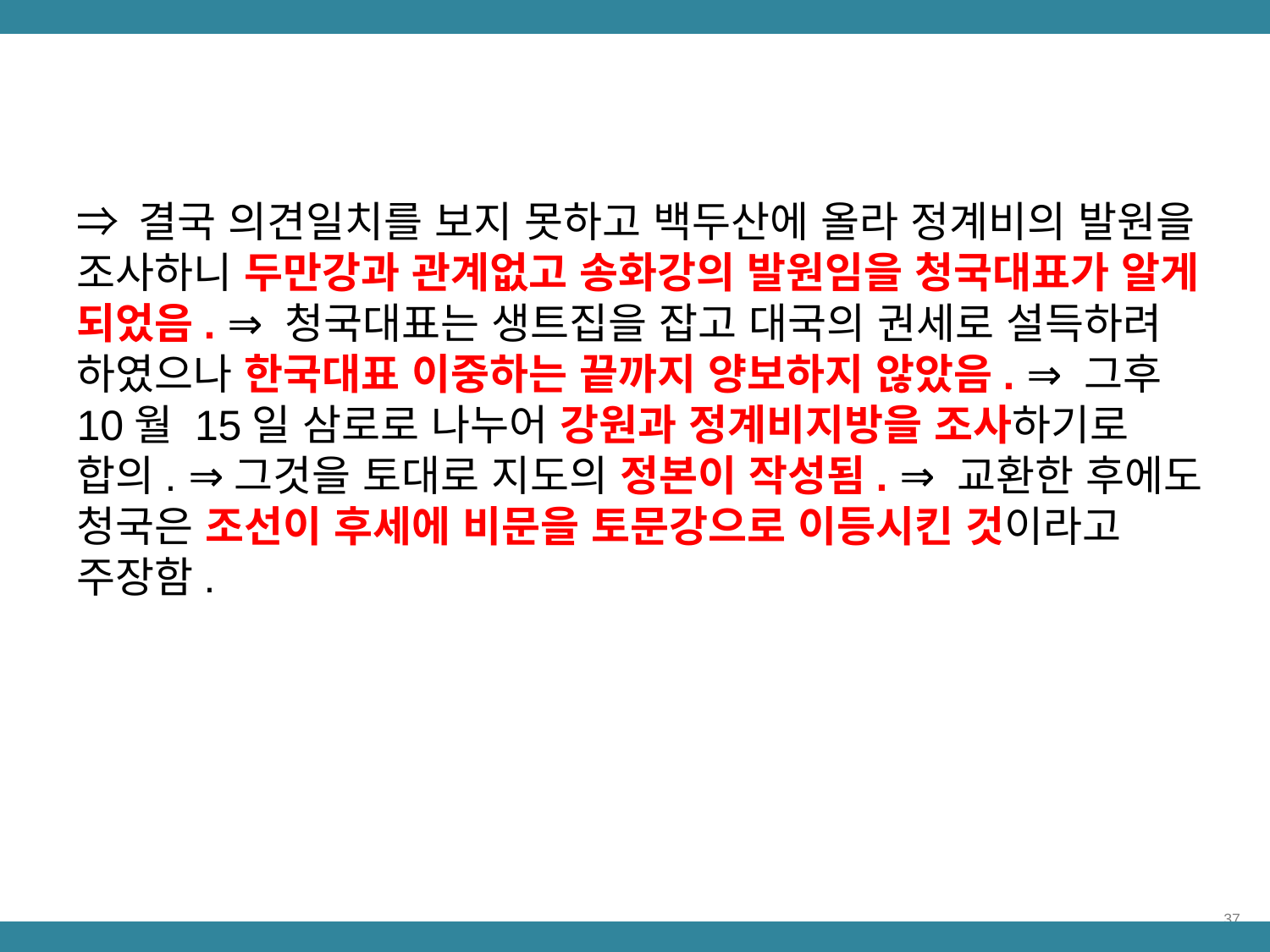

⇒ 결국 의견일치를 보지 못하고 백두산에 올라 정계비의 발원을 조사하니 두만강과 관계없고 송화강의 발원임을 청국대표가 알게 되었음. ⇒ 청국대표는 생트집을 잡고 대국의 권세로 설득하려 하였으나 한국대표 이중하는 끝까지 양보하지 않았음. ⇒ 그후 10월 15일 삼로로 나누어 강원과 정계비지방을 조사하기로 합의. ⇒그것을 토대로 지도의 정본이 작성됨. ⇒ 교환한 후에도 청국은 조선이 후세에 비문을 토문강으로 이등시킨 것이라고 주장함.